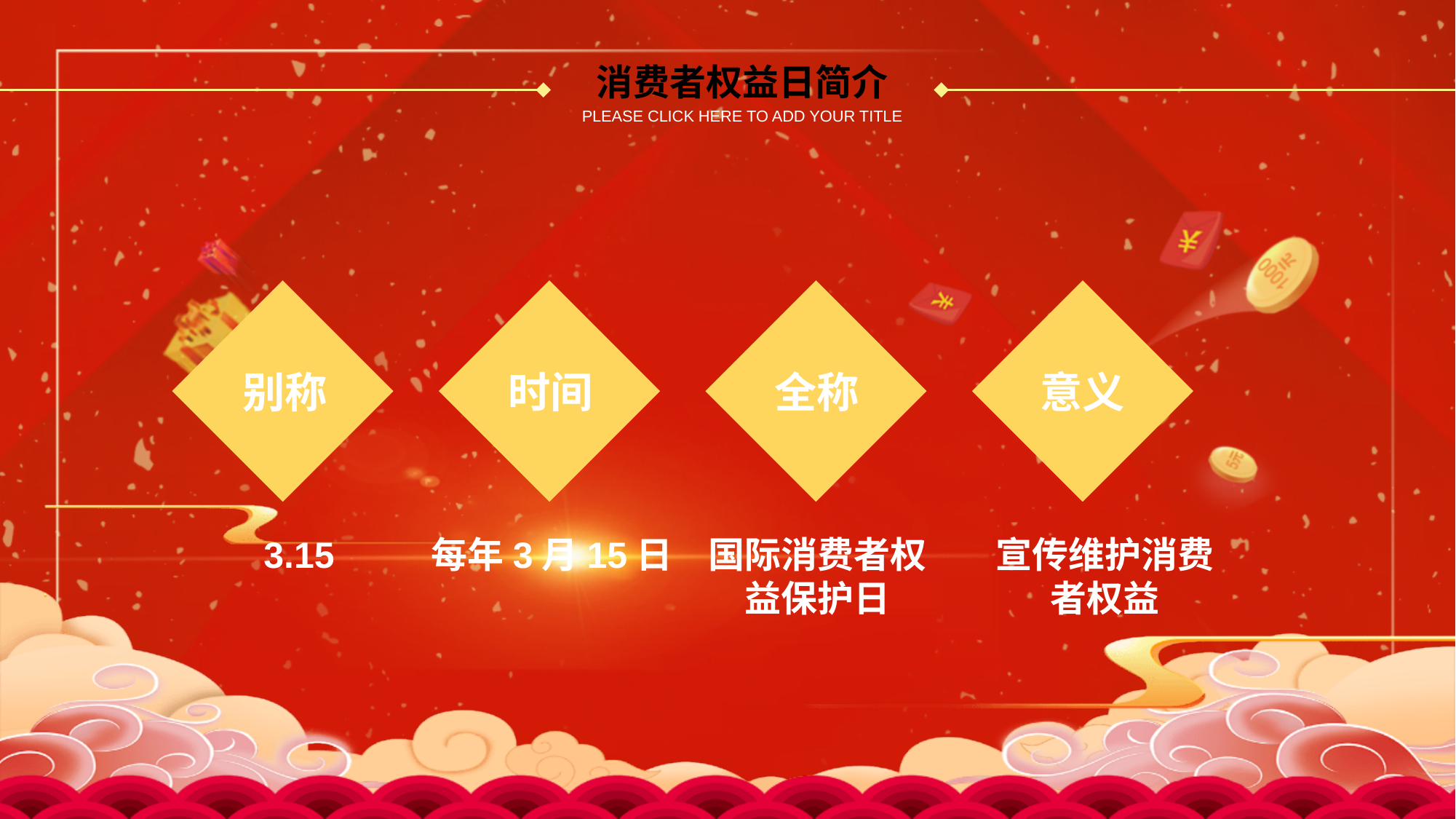

消费者权益日简介
PLEASE CLICK HERE TO ADD YOUR TITLE

别称
时间
全称
意义
3.15
每年3月15日
宣传维护消费者权益
国际消费者权益保护日